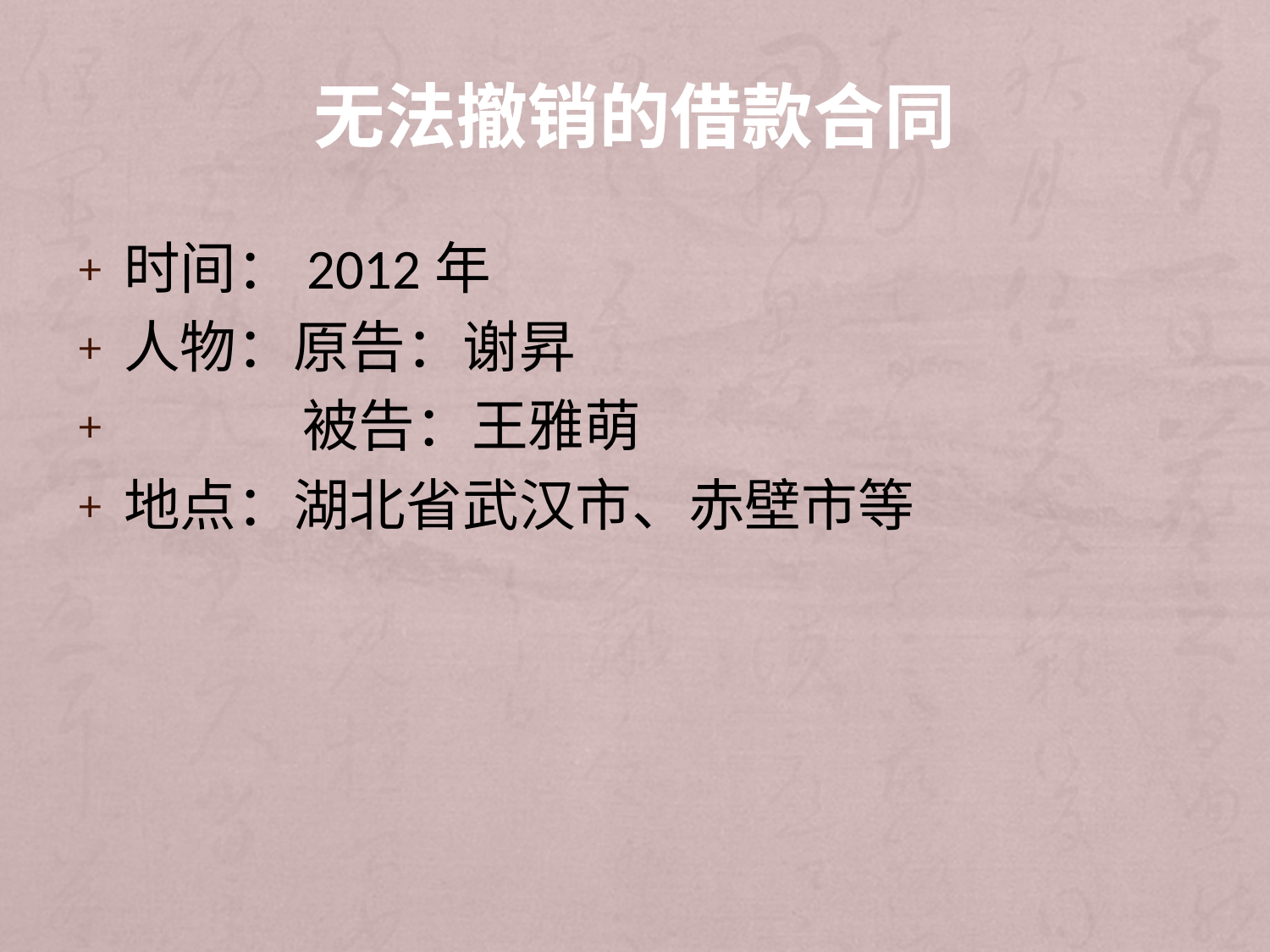

# 无法撤销的借款合同
时间：2012年
人物：原告：谢昇
             被告：王雅萌
地点：湖北省武汉市、赤壁市等